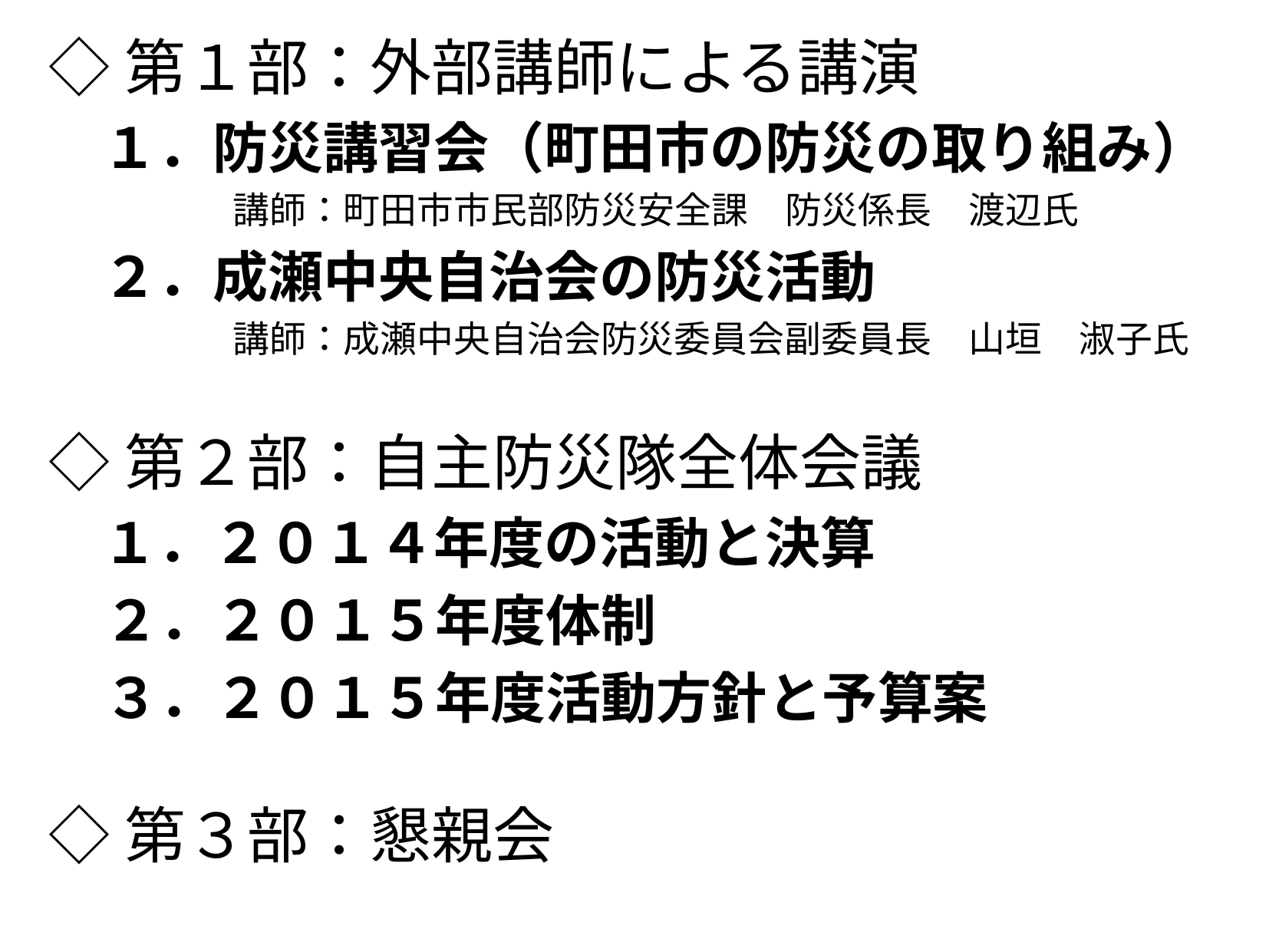

◇第１部：外部講師による講演
　１．防災講習会（町田市の防災の取り組み）
　　　　　講師：町田市市民部防災安全課　防災係長　渡辺氏
　２．成瀬中央自治会の防災活動
　　　　　講師：成瀬中央自治会防災委員会副委員長　山垣　淑子氏

◇第２部：自主防災隊全体会議
　１．２０１４年度の活動と決算
　２．２０１５年度体制
　３．２０１５年度活動方針と予算案

◇第３部：懇親会